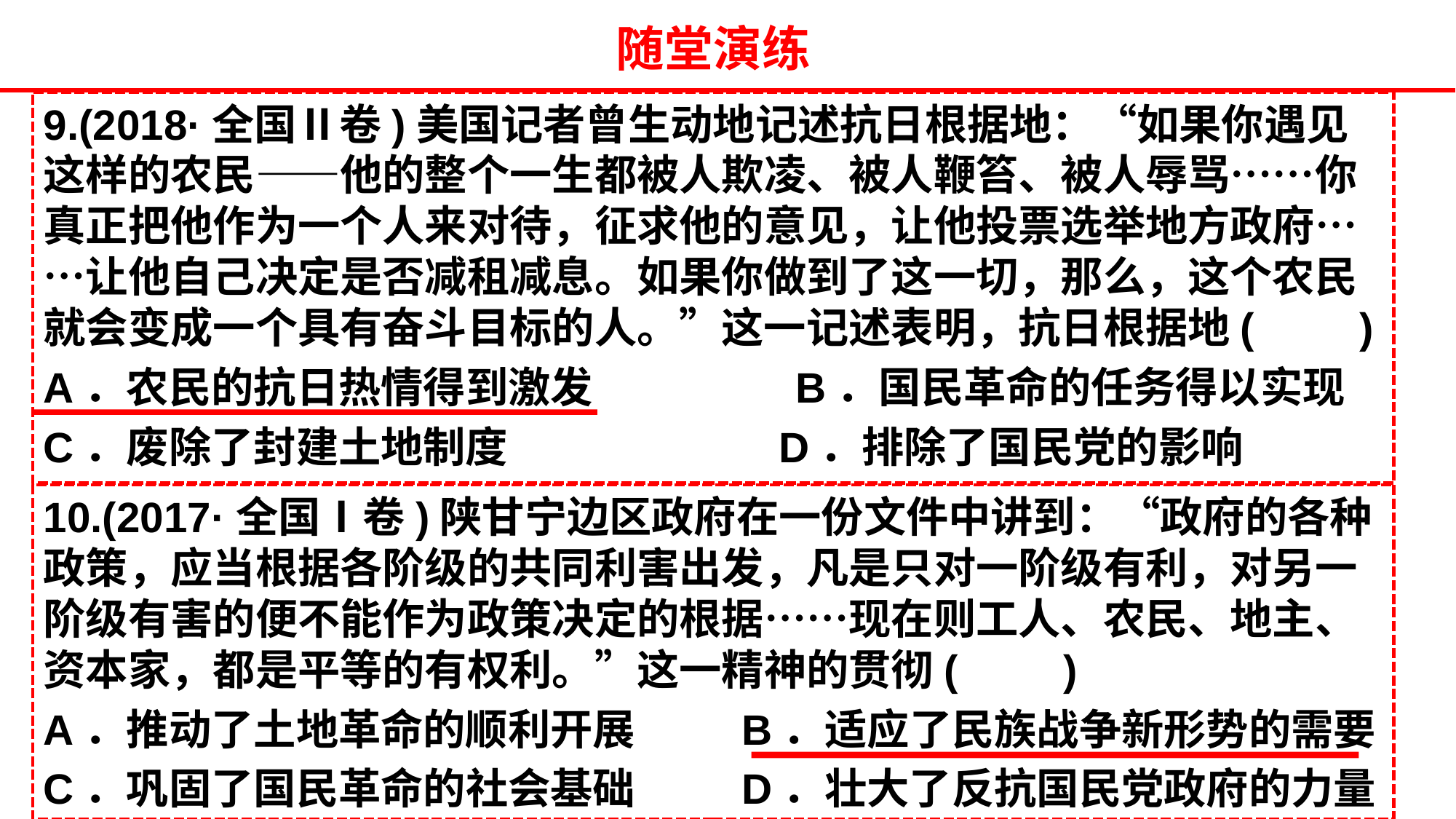

随堂演练
9.(2018·全国Ⅱ卷)美国记者曾生动地记述抗日根据地：“如果你遇见这样的农民——他的整个一生都被人欺凌、被人鞭笞、被人辱骂……你真正把他作为一个人来对待，征求他的意见，让他投票选举地方政府……让他自己决定是否减租减息。如果你做到了这一切，那么，这个农民就会变成一个具有奋斗目标的人。”这一记述表明，抗日根据地(　　)
A．农民的抗日热情得到激发                    B．国民革命的任务得以实现
C．废除了封建土地制度                           D．排除了国民党的影响

10.(2017·全国Ⅰ卷)陕甘宁边区政府在一份文件中讲到：“政府的各种政策，应当根据各阶级的共同利害出发，凡是只对一阶级有利，对另一阶级有害的便不能作为政策决定的根据……现在则工人、农民、地主、资本家，都是平等的有权利。”这一精神的贯彻(　　)
A．推动了土地革命的顺利开展          B．适应了民族战争新形势的需要
C．巩固了国民革命的社会基础          D．壮大了反抗国民党政府的力量